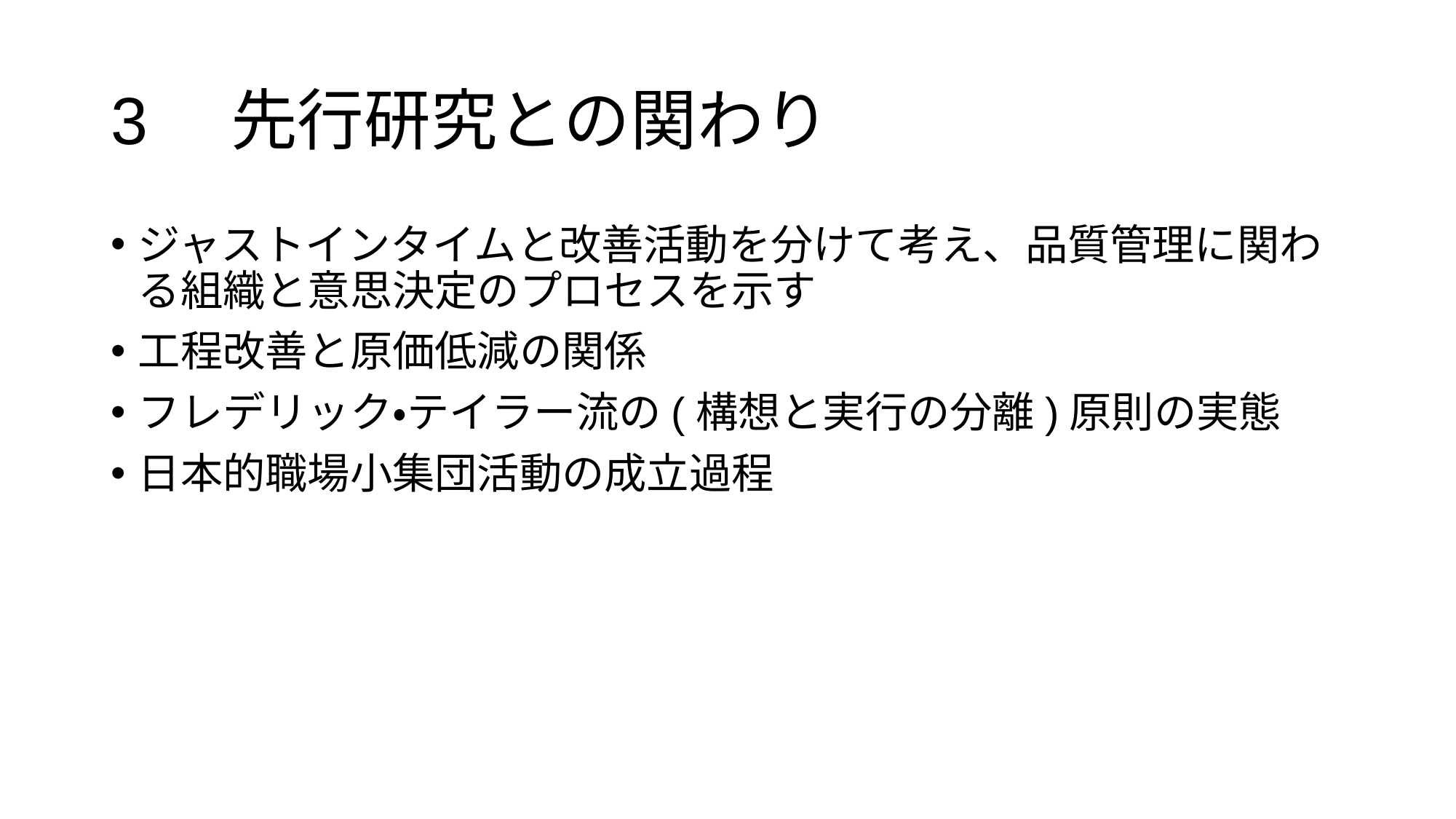

# 3　先行研究との関わり
ジャストインタイムと改善活動を分けて考え、品質管理に関わる組織と意思決定のプロセスを示す
工程改善と原価低減の関係
フレデリック・テイラー流の(構想と実行の分離)原則の実態
日本的職場小集団活動の成立過程